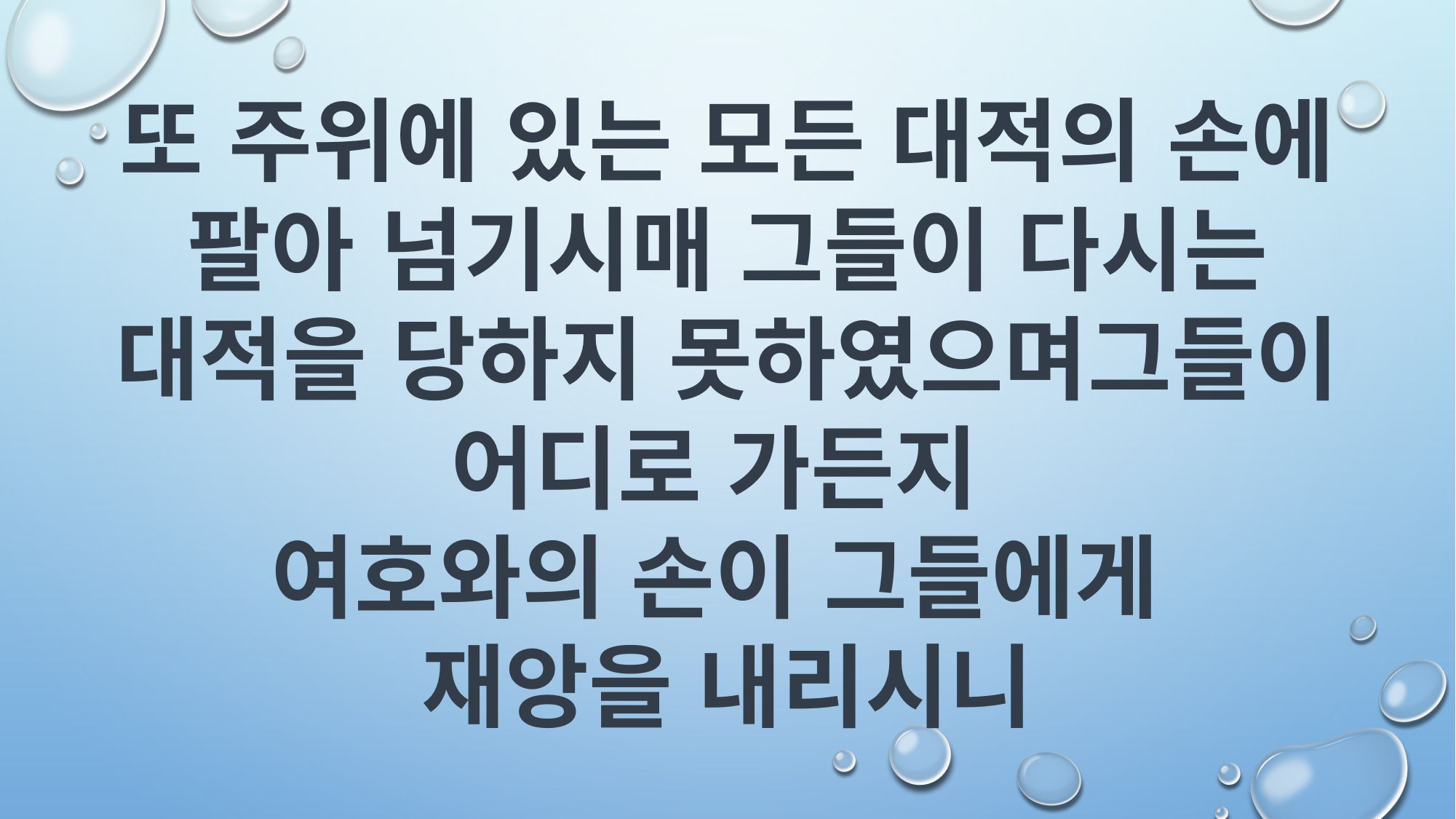

또 주위에 있는 모든 대적의 손에 팔아 넘기시매 그들이 다시는 대적을 당하지 못하였으며그들이 어디로 가든지
여호와의 손이 그들에게
재앙을 내리시니